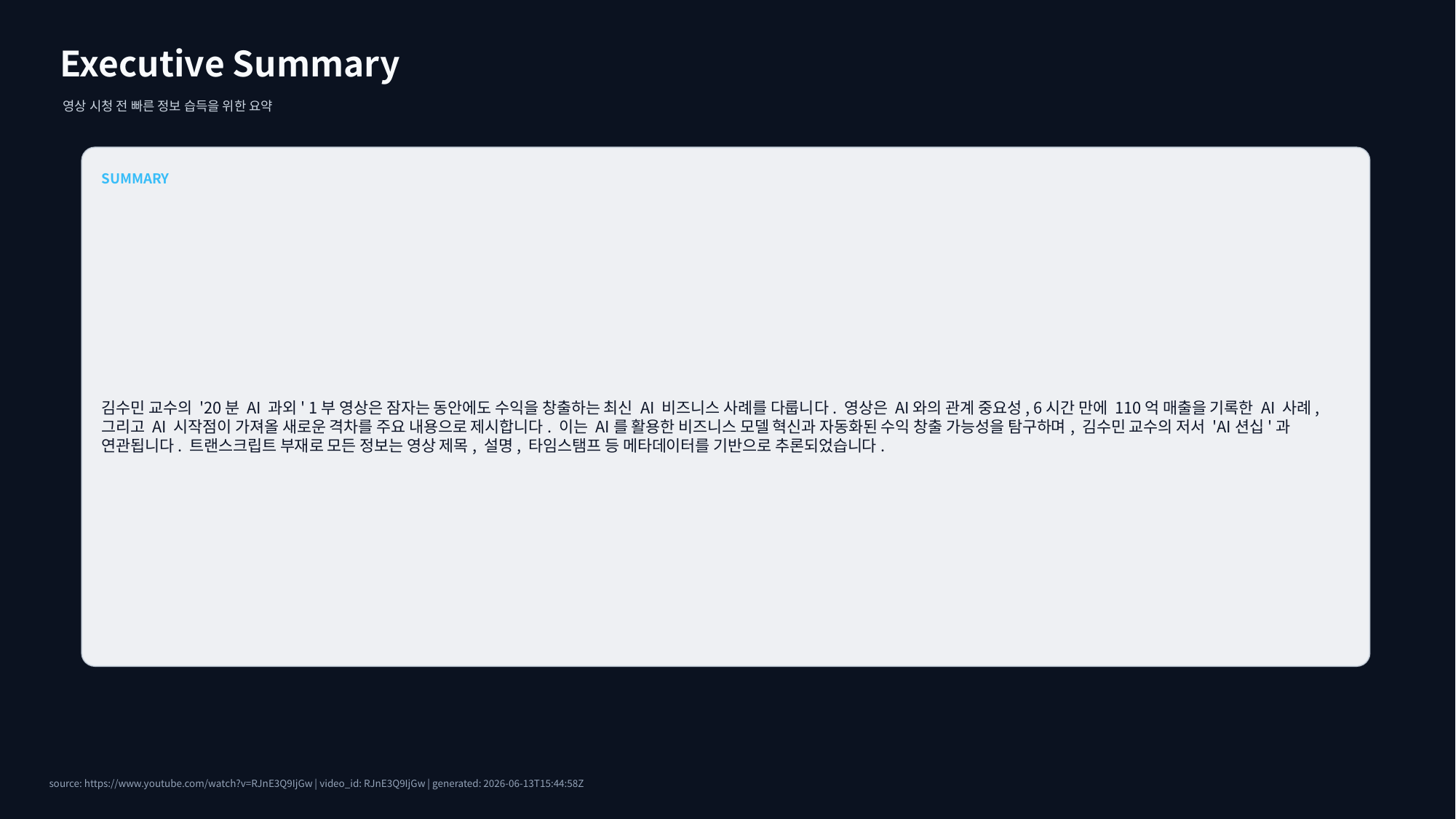

Executive Summary
영상 시청 전 빠른 정보 습득을 위한 요약

SUMMARY
김수민 교수의 '20분 AI 과외' 1부 영상은 잠자는 동안에도 수익을 창출하는 최신 AI 비즈니스 사례를 다룹니다. 영상은 AI와의 관계 중요성, 6시간 만에 110억 매출을 기록한 AI 사례, 그리고 AI 시작점이 가져올 새로운 격차를 주요 내용으로 제시합니다. 이는 AI를 활용한 비즈니스 모델 혁신과 자동화된 수익 창출 가능성을 탐구하며, 김수민 교수의 저서 'AI션십'과 연관됩니다. 트랜스크립트 부재로 모든 정보는 영상 제목, 설명, 타임스탬프 등 메타데이터를 기반으로 추론되었습니다.
source: https://www.youtube.com/watch?v=RJnE3Q9IjGw | video_id: RJnE3Q9IjGw | generated: 2026-06-13T15:44:58Z